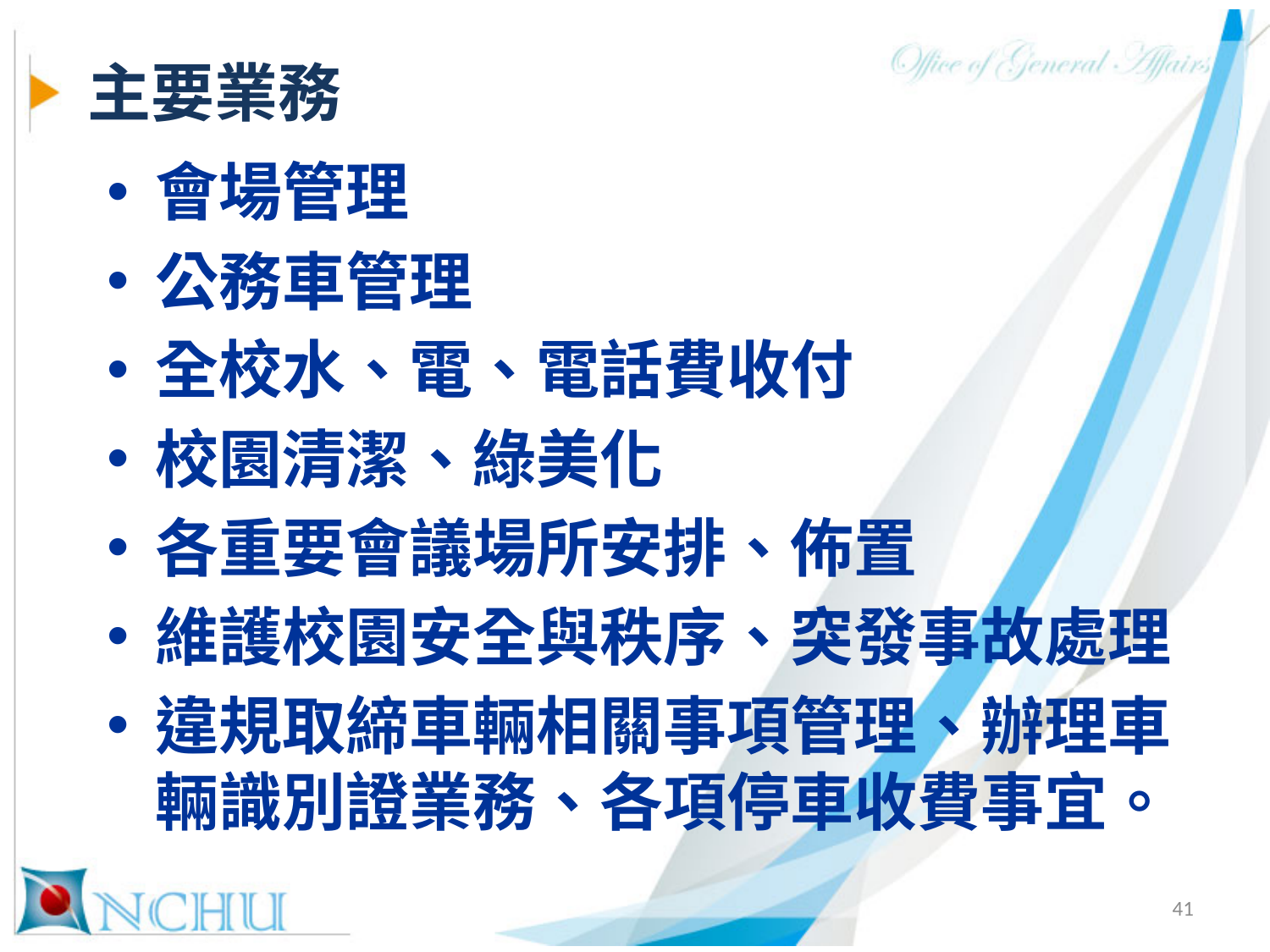

# 主要業務
會場管理
公務車管理
全校水、電、電話費收付
校園清潔、綠美化
各重要會議場所安排、佈置
維護校園安全與秩序、突發事故處理
違規取締車輛相關事項管理、辦理車輛識別證業務、各項停車收費事宜。
41